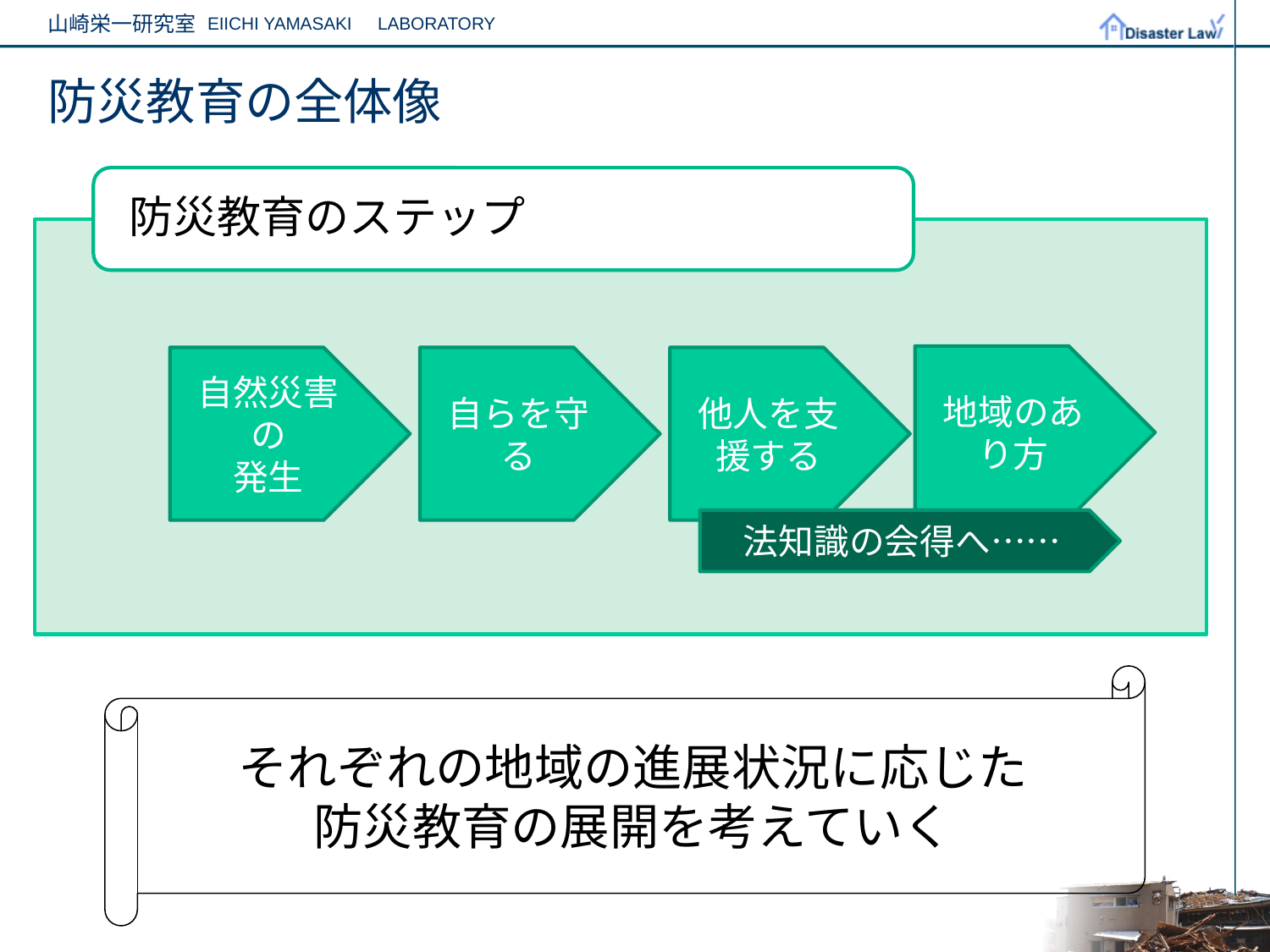

# 防災教育の全体像

防災教育のステップ
地域のあり方
自然災害の
発生
自らを守る
他人を支援する
法知識の会得へ……
それぞれの地域の進展状況に応じた
防災教育の展開を考えていく